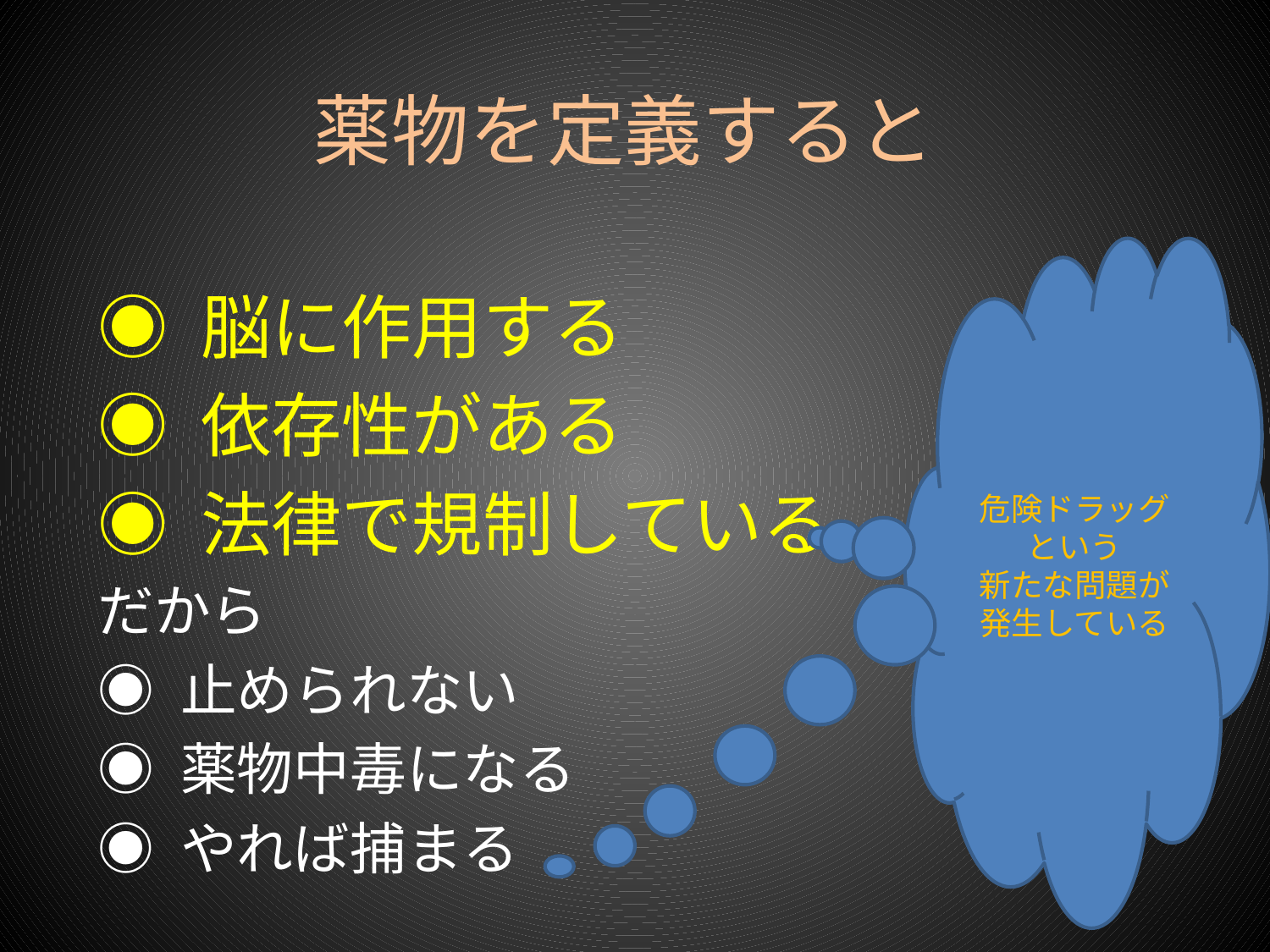

# 薬物を定義すると
危険ドラッグという
新たな問題が発生している
◉ 脳に作用する
◉ 依存性がある
◉ 法律で規制している
だから
◉ 止められない
◉ 薬物中毒になる
◉ やれば捕まる